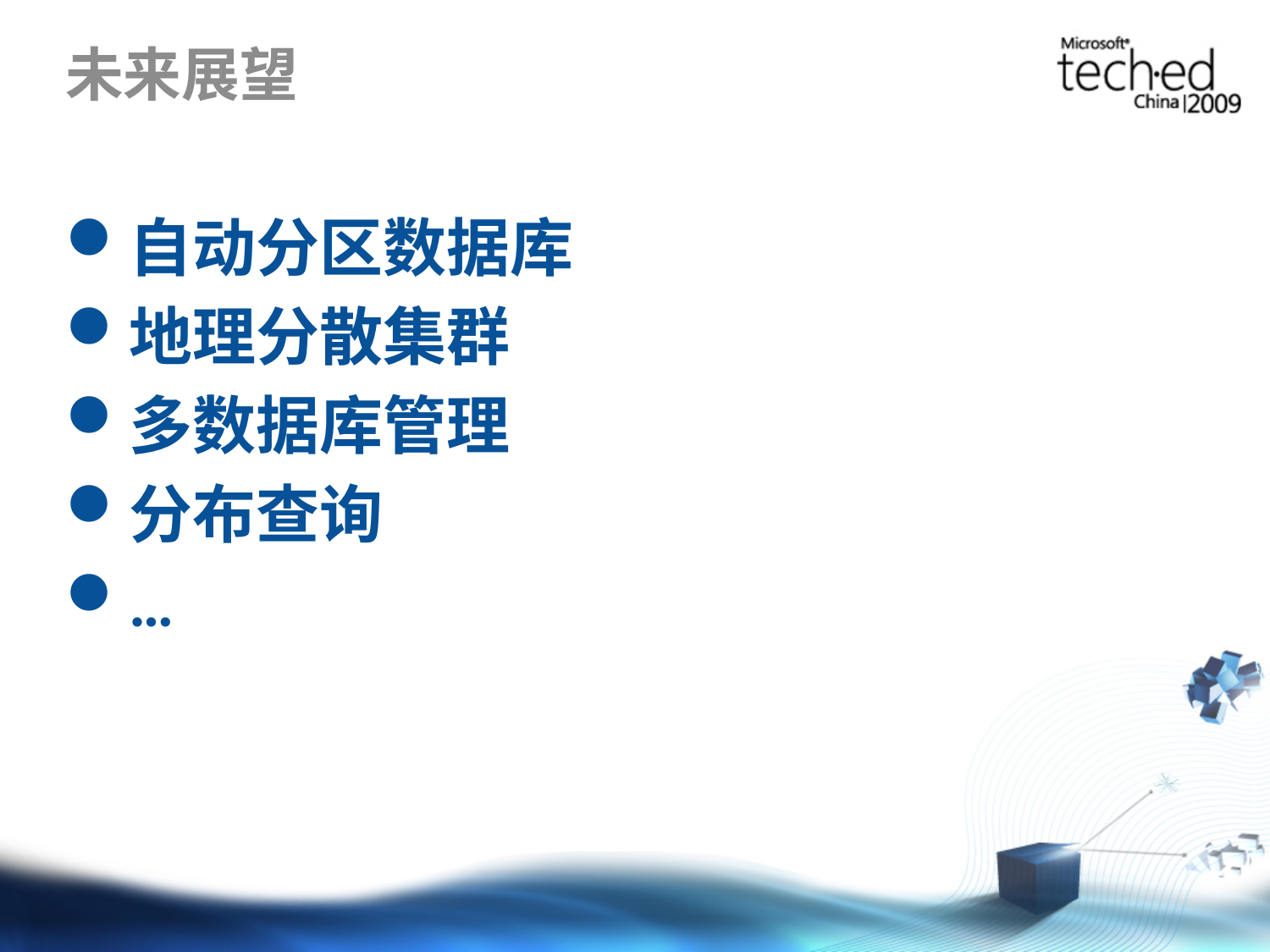

# 未来展望
自动分区数据库
地理分散集群
多数据库管理
分布查询
…